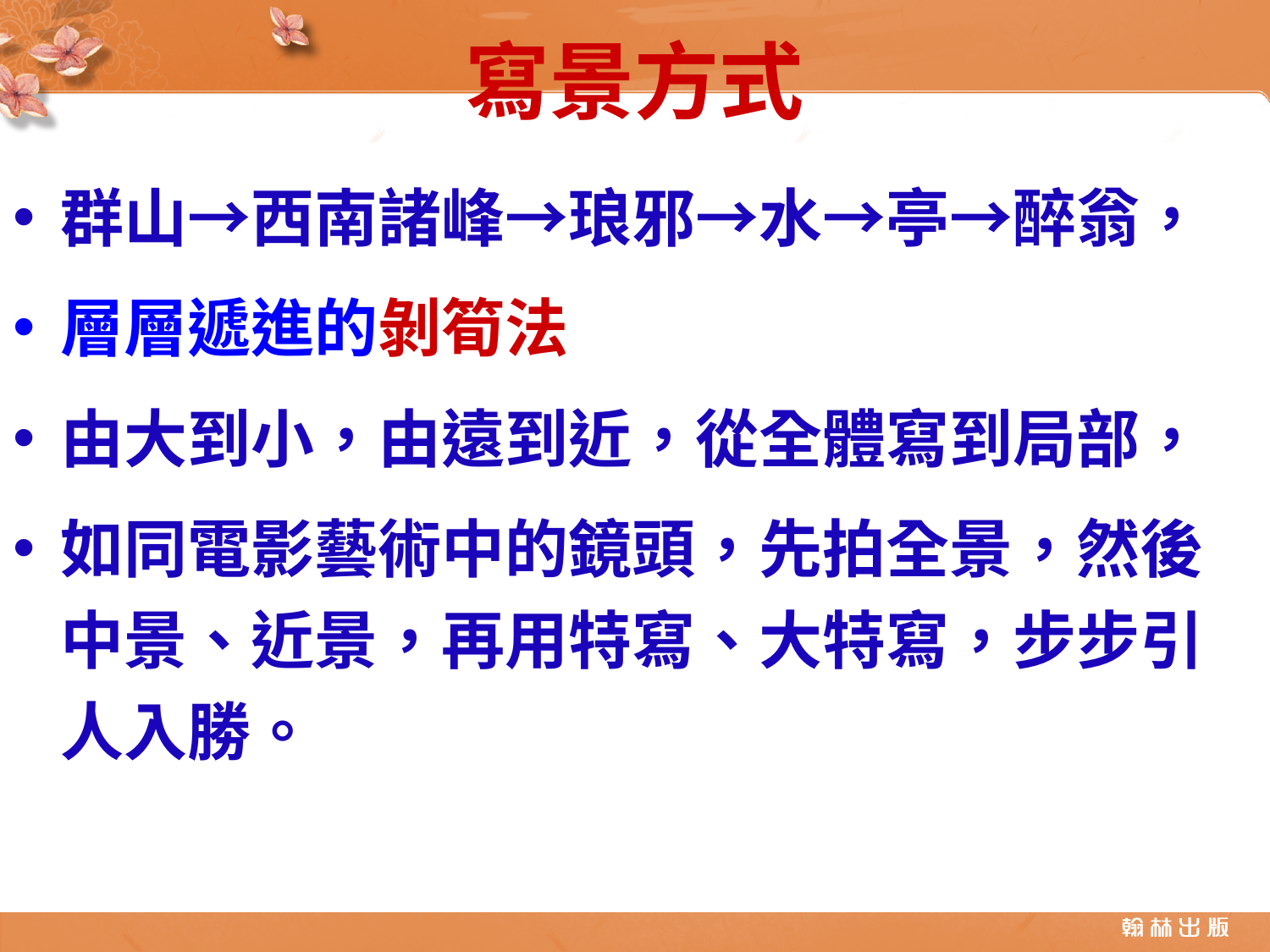

寫景方式
群山→西南諸峰→琅邪→水→亭→醉翁，
層層遞進的剝筍法
由大到小，由遠到近，從全體寫到局部，
如同電影藝術中的鏡頭，先拍全景，然後中景、近景，再用特寫、大特寫，步步引人入勝。